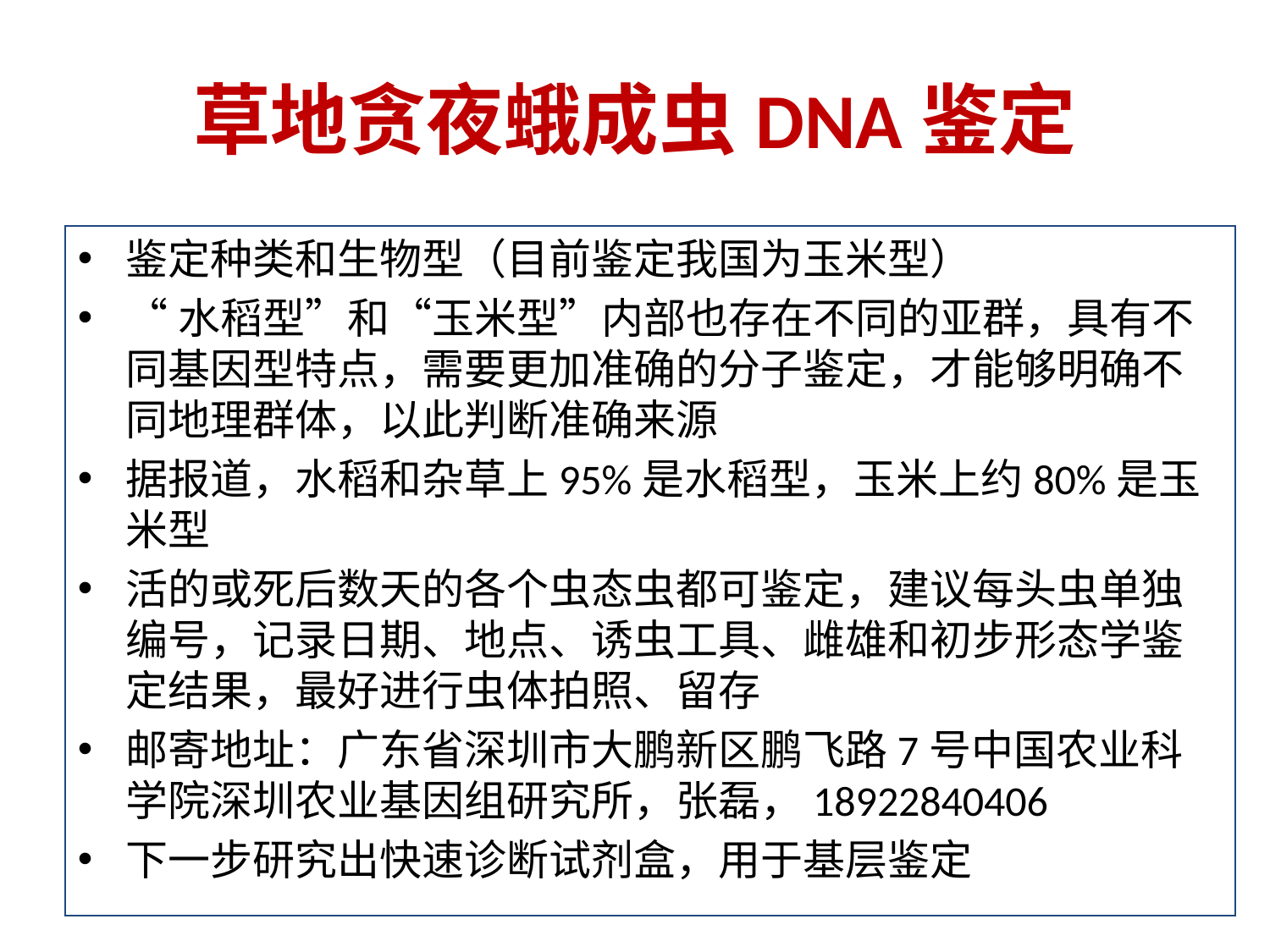

# 草地贪夜蛾成虫DNA鉴定
鉴定种类和生物型（目前鉴定我国为玉米型）
“水稻型”和“玉米型”内部也存在不同的亚群，具有不同基因型特点，需要更加准确的分子鉴定，才能够明确不同地理群体，以此判断准确来源
据报道，水稻和杂草上95%是水稻型，玉米上约80%是玉米型
活的或死后数天的各个虫态虫都可鉴定，建议每头虫单独编号，记录日期、地点、诱虫工具、雌雄和初步形态学鉴定结果，最好进行虫体拍照、留存
邮寄地址：广东省深圳市大鹏新区鹏飞路7号中国农业科学院深圳农业基因组研究所，张磊，18922840406
下一步研究出快速诊断试剂盒，用于基层鉴定